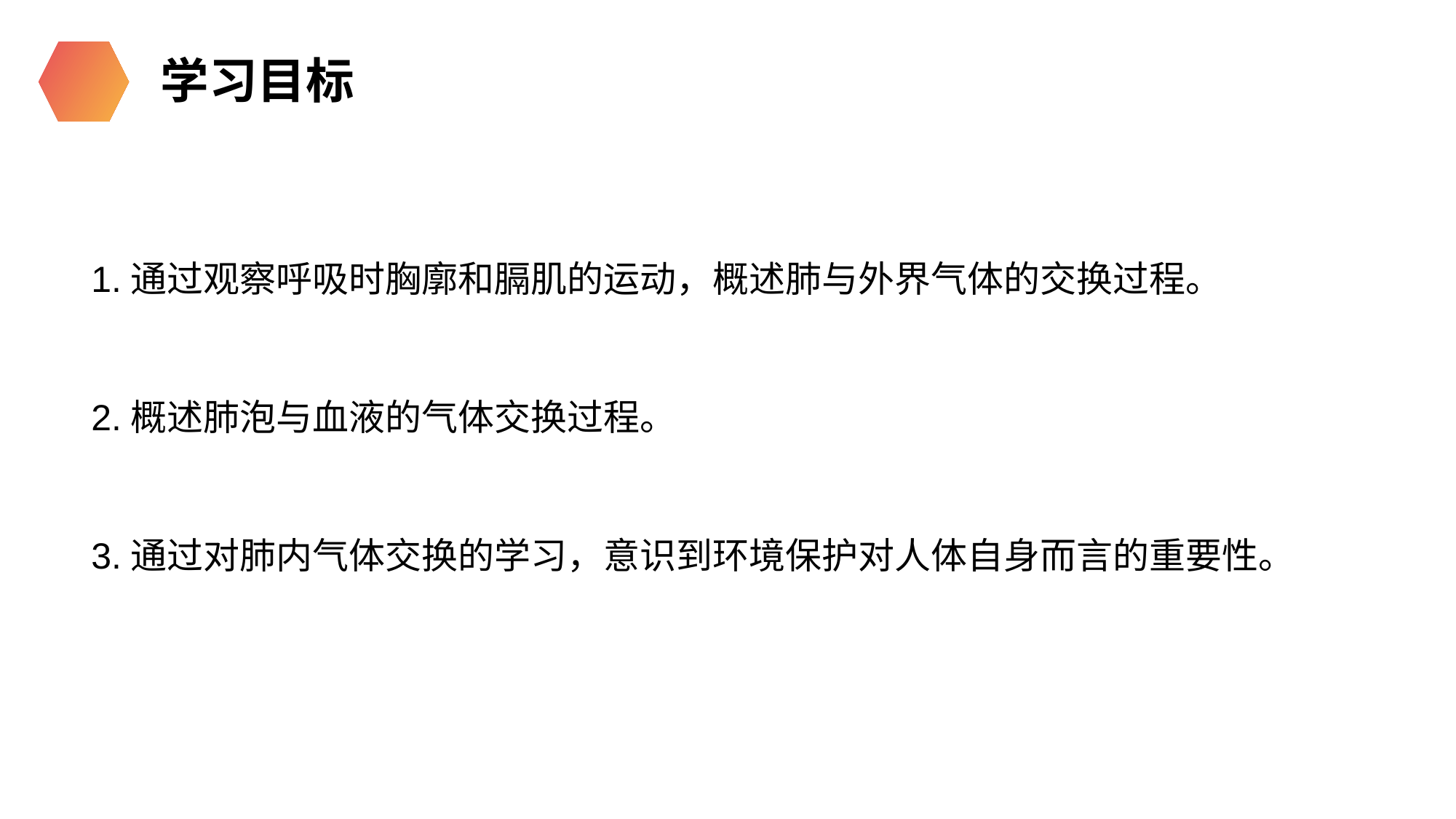

学习目标
   1.通过观察呼吸时胸廓和膈肌的运动，概述肺与外界气体的交换过程。
   2.概述肺泡与血液的气体交换过程。
   3.通过对肺内气体交换的学习，意识到环境保护对人体自身而言的重要性。